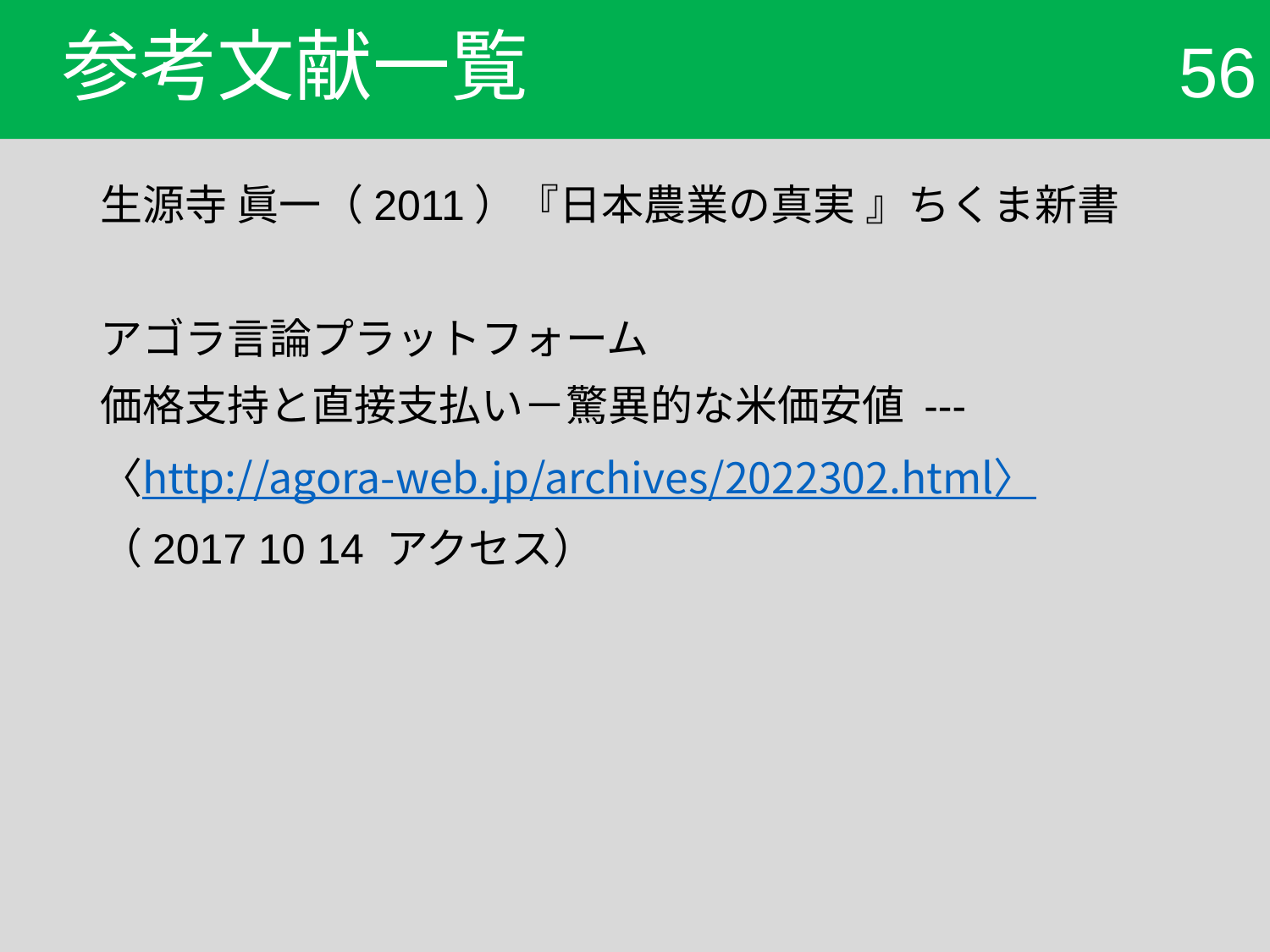

# 参考文献一覧
56
生源寺 眞一（2011）『日本農業の真実 』ちくま新書

アゴラ言論プラットフォーム
価格支持と直接支払い－驚異的な米価安値 ---
〈http://agora-web.jp/archives/2022302.html〉
（2017 10 14 アクセス）